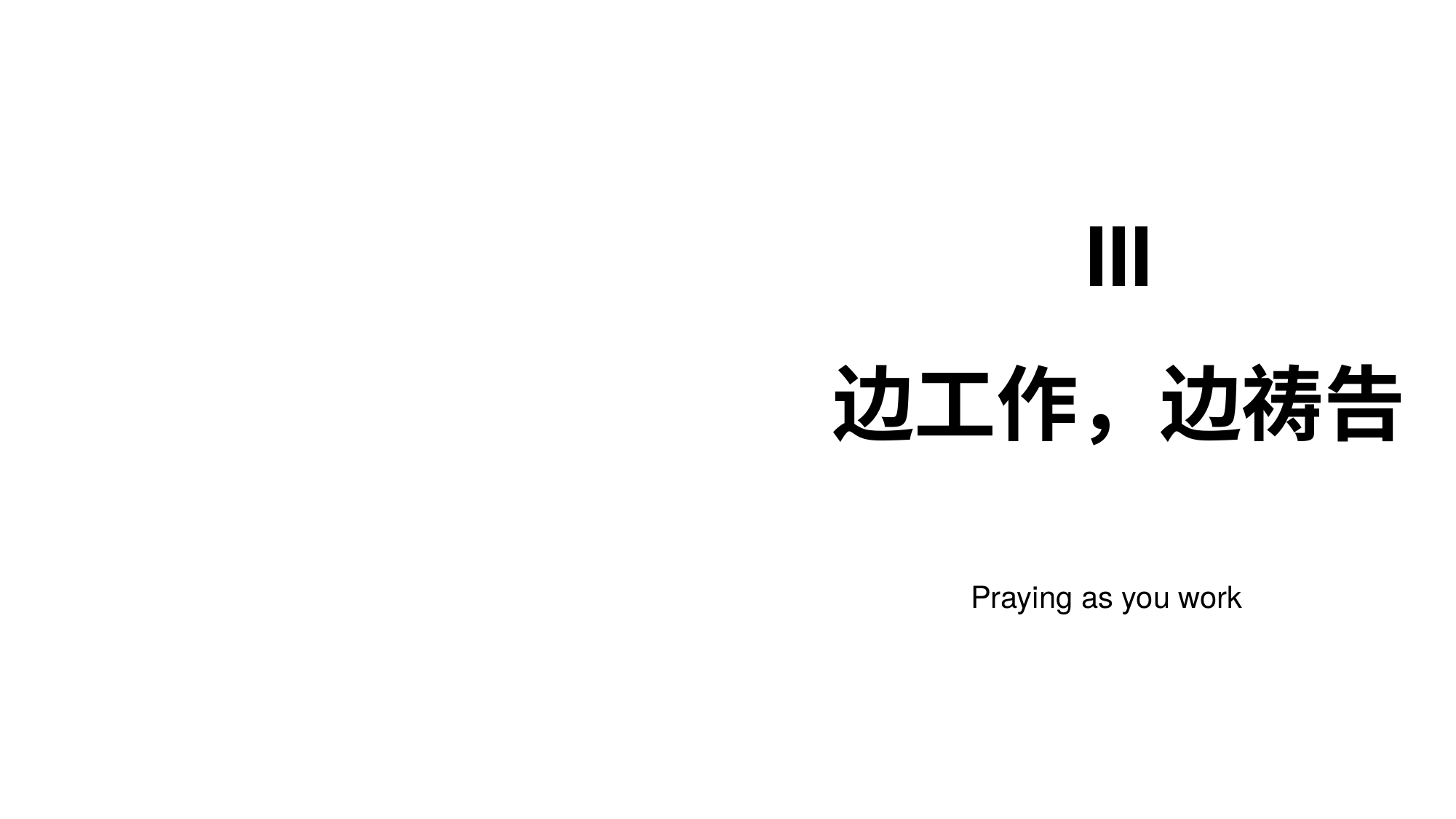

# III 边工作，边祷告
Praying as you work